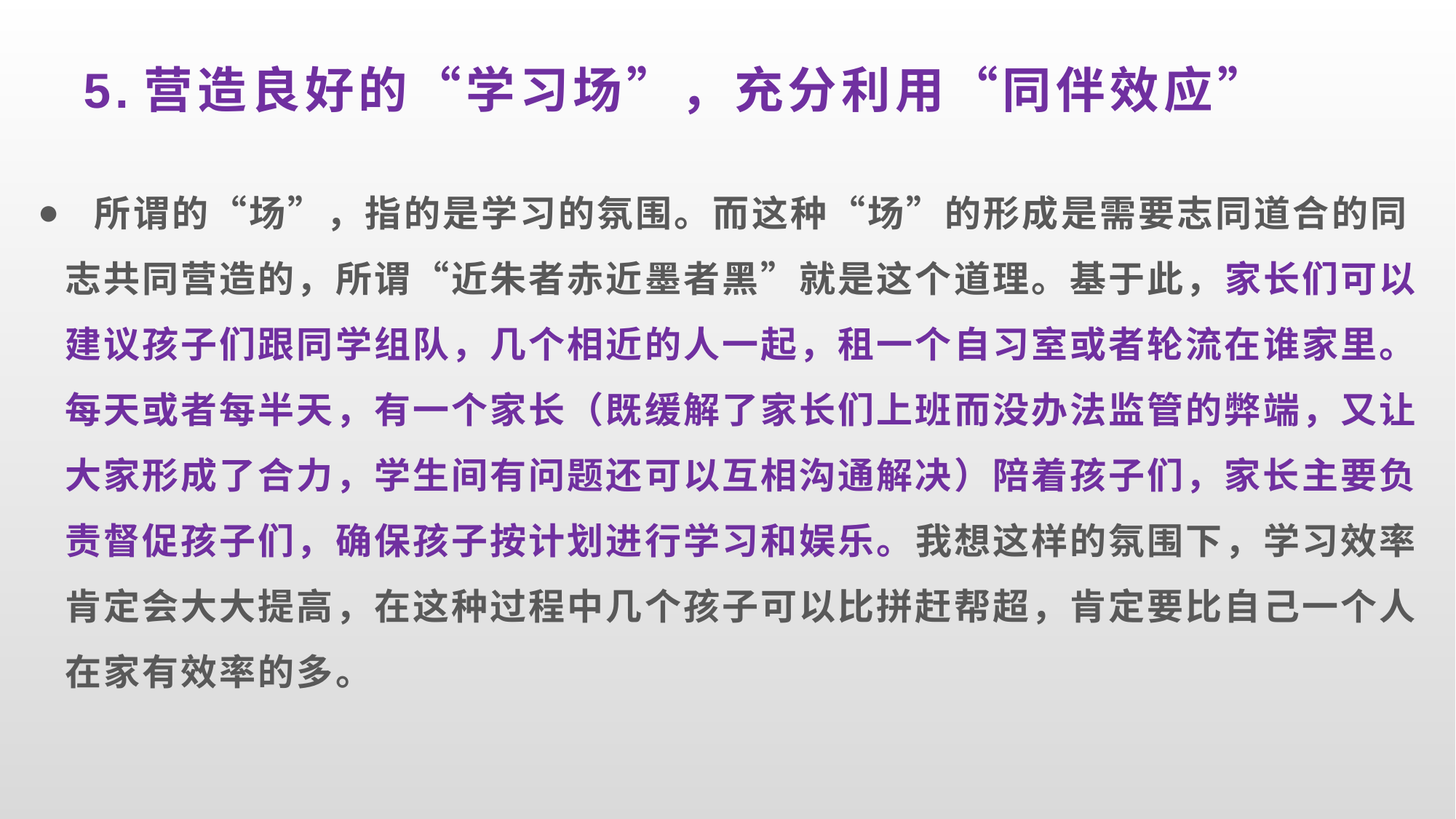

5.营造良好的“学习场”，充分利用“同伴效应”
  所谓的“场”，指的是学习的氛围。而这种“场”的形成是需要志同道合的同志共同营造的，所谓“近朱者赤近墨者黑”就是这个道理。基于此，家长们可以建议孩子们跟同学组队，几个相近的人一起，租一个自习室或者轮流在谁家里。每天或者每半天，有一个家长（既缓解了家长们上班而没办法监管的弊端，又让大家形成了合力，学生间有问题还可以互相沟通解决）陪着孩子们，家长主要负责督促孩子们，确保孩子按计划进行学习和娱乐。我想这样的氛围下，学习效率肯定会大大提高，在这种过程中几个孩子可以比拼赶帮超，肯定要比自己一个人在家有效率的多。